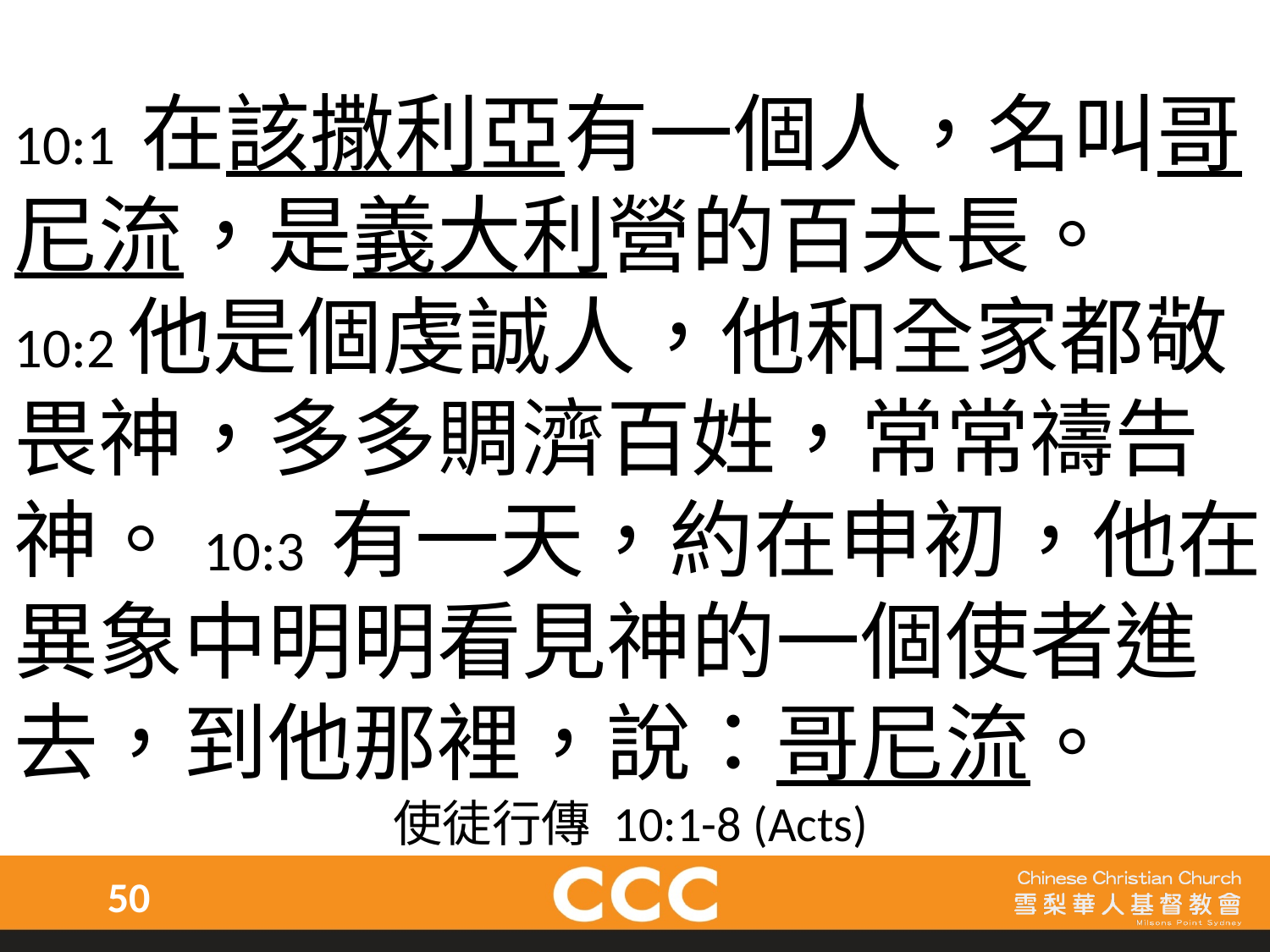

10:1 在該撒利亞有一個人，名叫哥尼流，是義大利營的百夫長。
10:2他是個虔誠人，他和全家都敬畏神，多多賙濟百姓，常常禱告神。10:3 有一天，約在申初，他在異象中明明看見神的一個使者進去，到他那裡，說：哥尼流。
使徒行傳 10:1-8 (Acts)
50